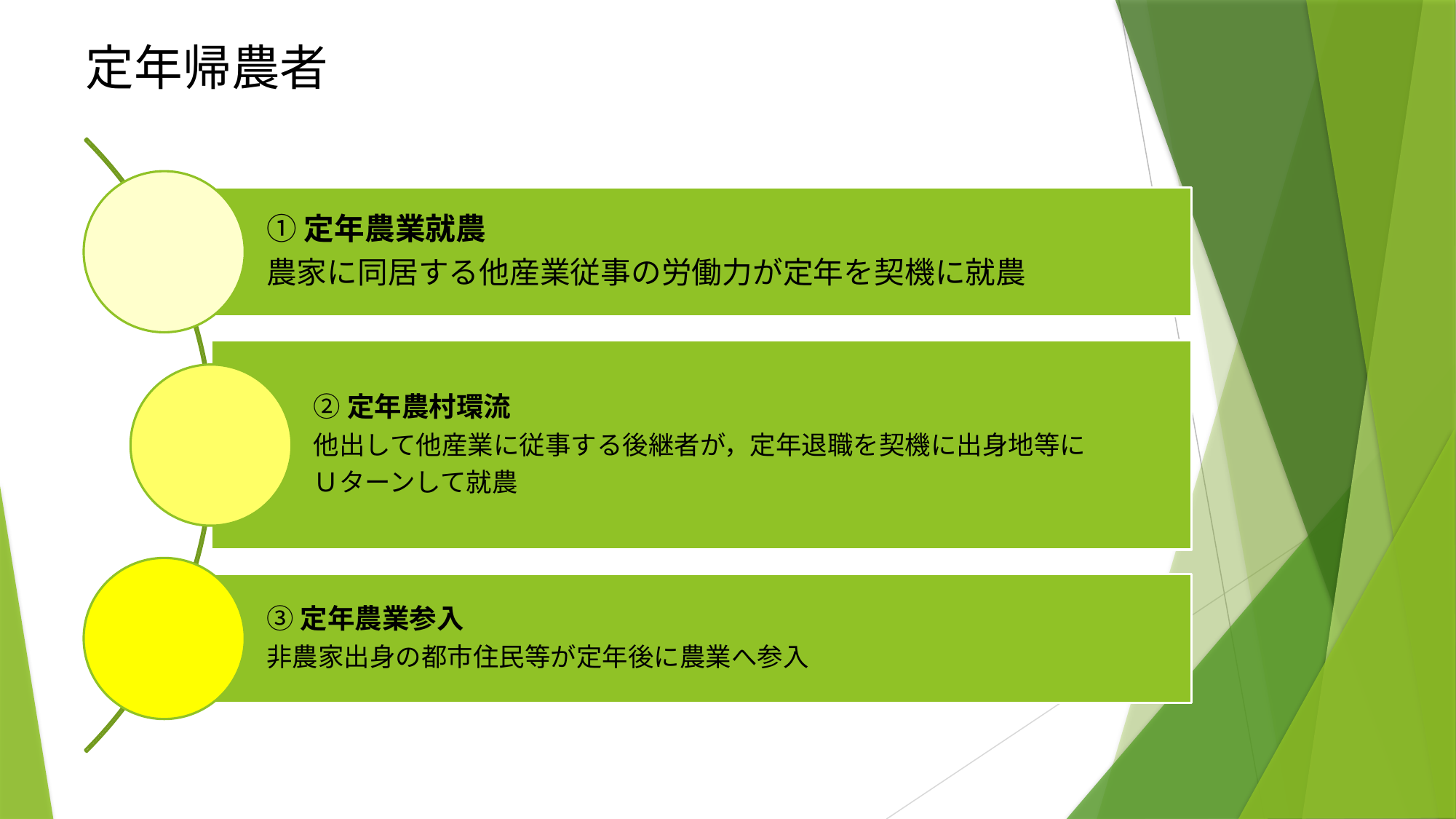

# 定年帰農者
①定年農業就農
農家に同居する他産業従事の労働力が定年を契機に就農
②定年農村環流
他出して他産業に従事する後継者が，定年退職を契機に出身地等に
Ｕターンして就農
③定年農業参入
非農家出身の都市住民等が定年後に農業へ参入